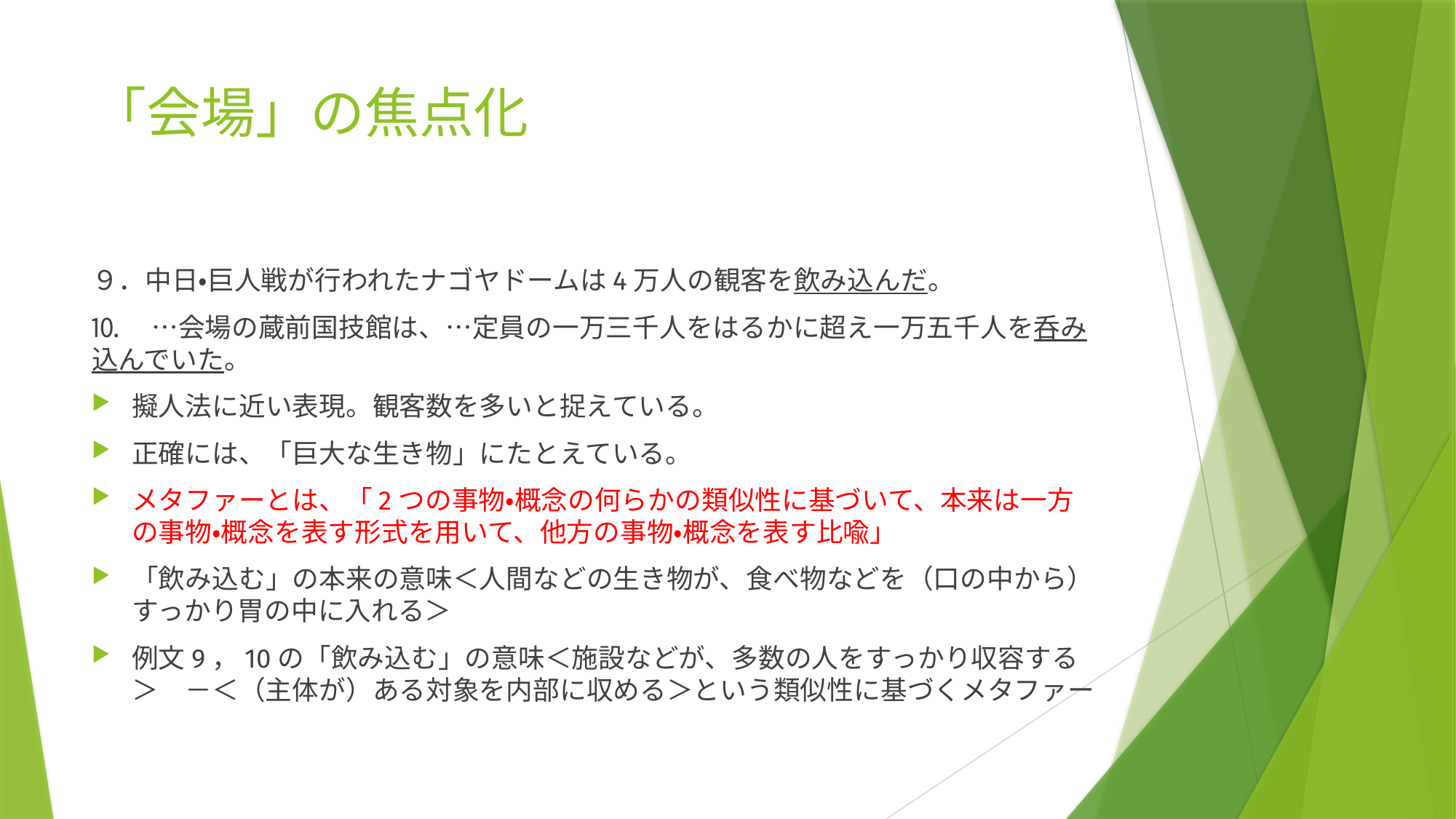

# 「会場」の焦点化
９．中日・巨人戦が行われたナゴヤドームは4万人の観客を飲み込んだ。
⒑　…会場の蔵前国技館は、…定員の一万三千人をはるかに超え一万五千人を呑み込んでいた。
擬人法に近い表現。観客数を多いと捉えている。
正確には、「巨大な生き物」にたとえている。
メタファーとは、「2つの事物・概念の何らかの類似性に基づいて、本来は一方の事物・概念を表す形式を用いて、他方の事物・概念を表す比喩」
「飲み込む」の本来の意味＜人間などの生き物が、食べ物などを（口の中から）すっかり胃の中に入れる＞
例文9，10の「飲み込む」の意味＜施設などが、多数の人をすっかり収容する＞　－＜（主体が）ある対象を内部に収める＞という類似性に基づくメタファー